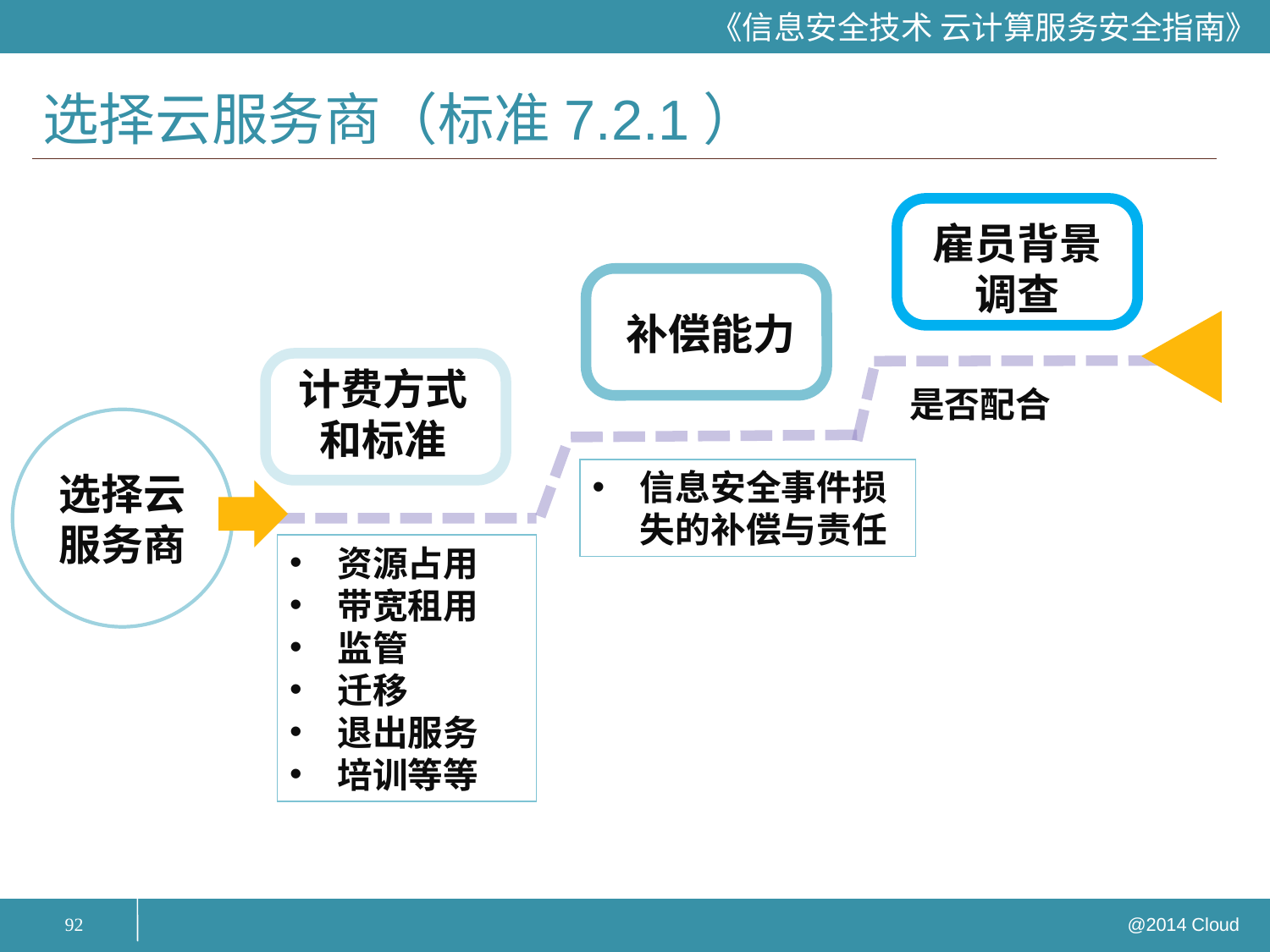

# 选择云服务商（标准7.2.1）

雇员背景调查

补偿能力

计费方式和标准
是否配合
选择云服务商
信息安全事件损失的补偿与责任

资源占用
带宽租用
监管
迁移
退出服务
培训等等
92